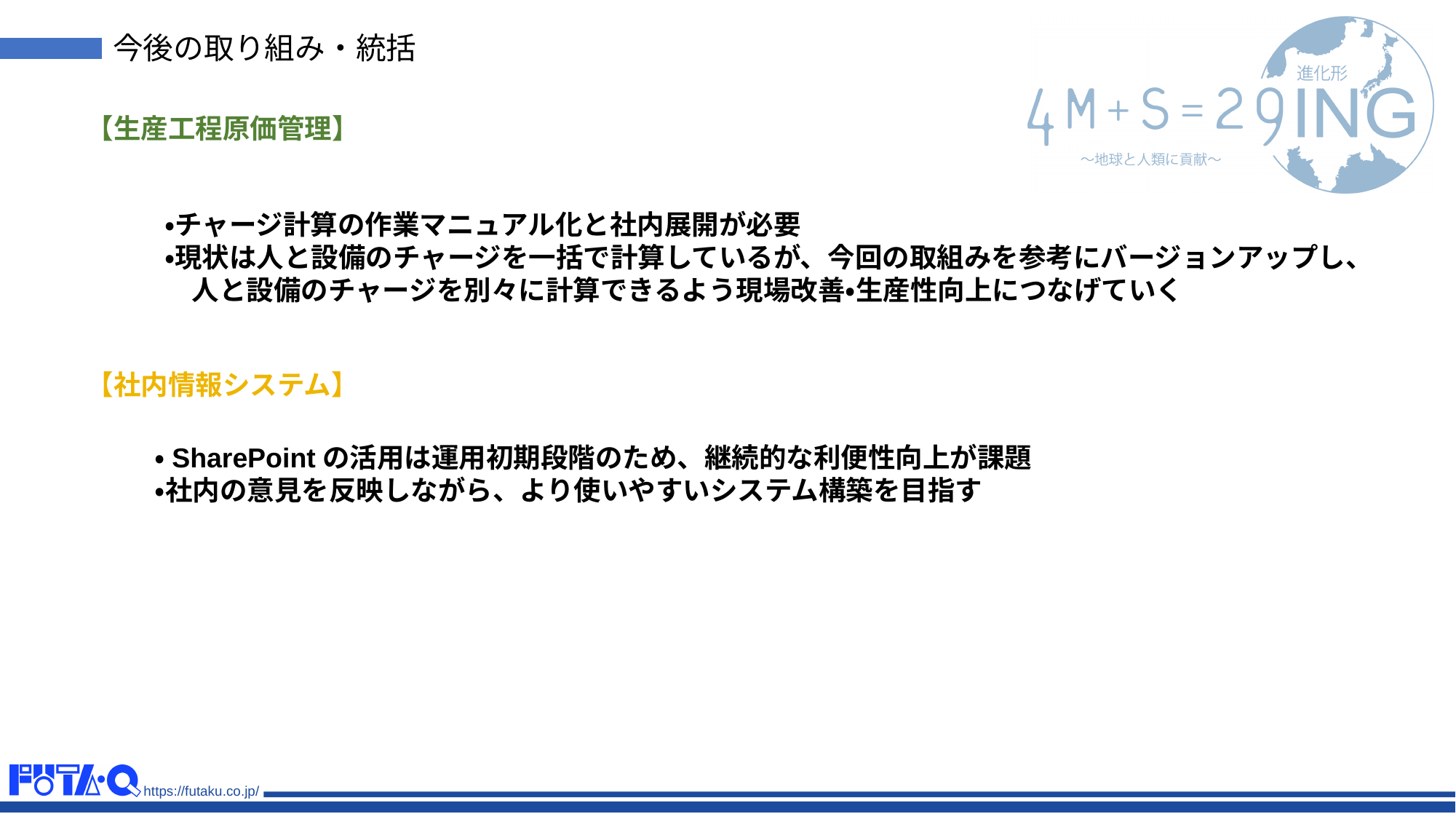

今後の取り組み・統括
【生産工程原価管理】
・チャージ計算の作業マニュアル化と社内展開が必要
・現状は人と設備のチャージを一括で計算しているが、今回の取組みを参考にバージョンアップし、
　人と設備のチャージを別々に計算できるよう現場改善・生産性向上につなげていく
【社内情報システム】
・SharePointの活用は運用初期段階のため、継続的な利便性向上が課題
・社内の意見を反映しながら、より使いやすいシステム構築を目指す